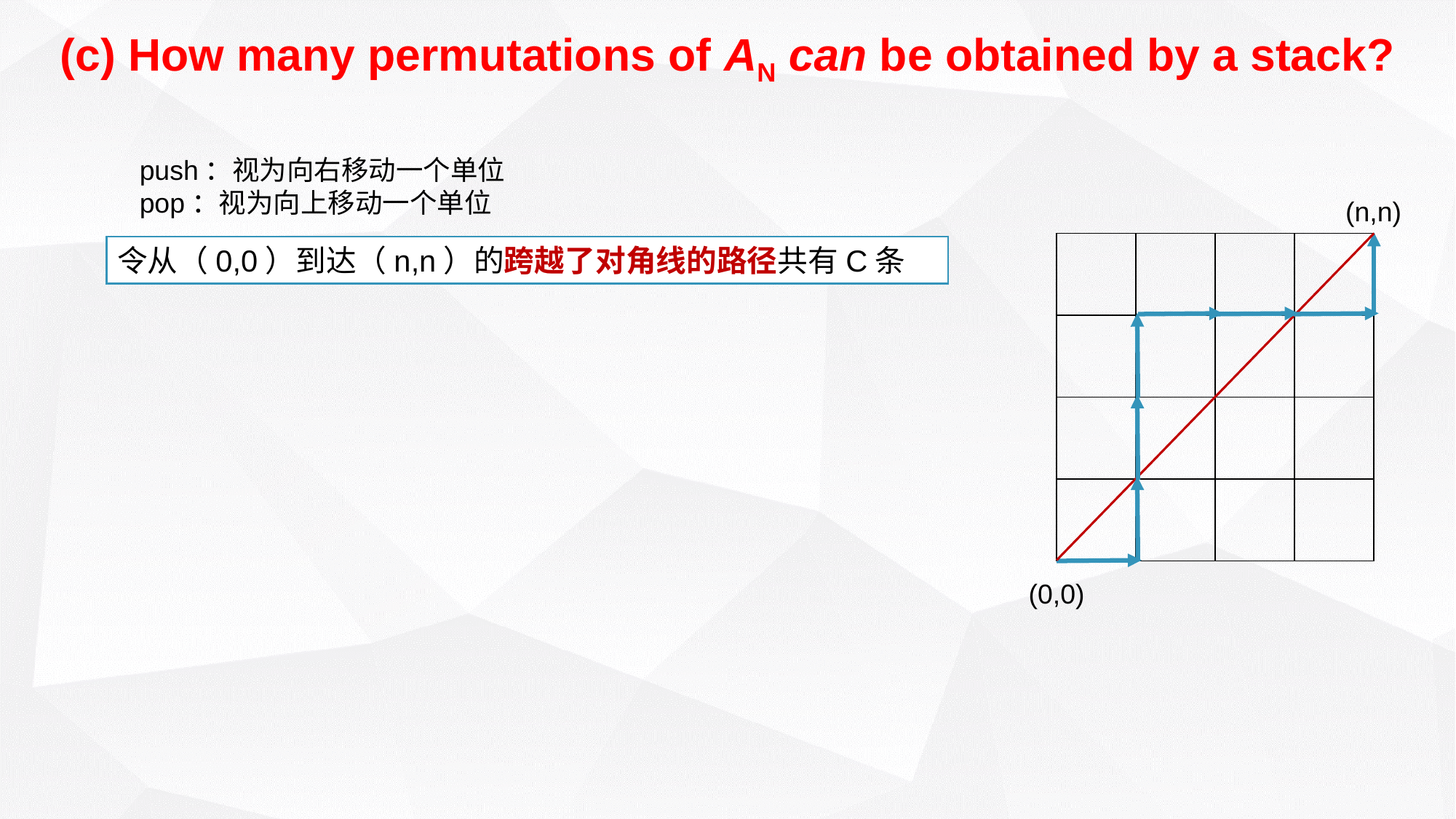

# (c) How many permutations of AN can be obtained by a stack?
push：视为向右移动一个单位
pop：视为向上移动一个单位
(n,n)
|  |  |  |  |
| --- | --- | --- | --- |
|  |  |  |  |
|  |  |  |  |
|  |  |  |  |
令从（0,0）到达（n,n）的跨越了对角线的路径共有C条
(0,0)